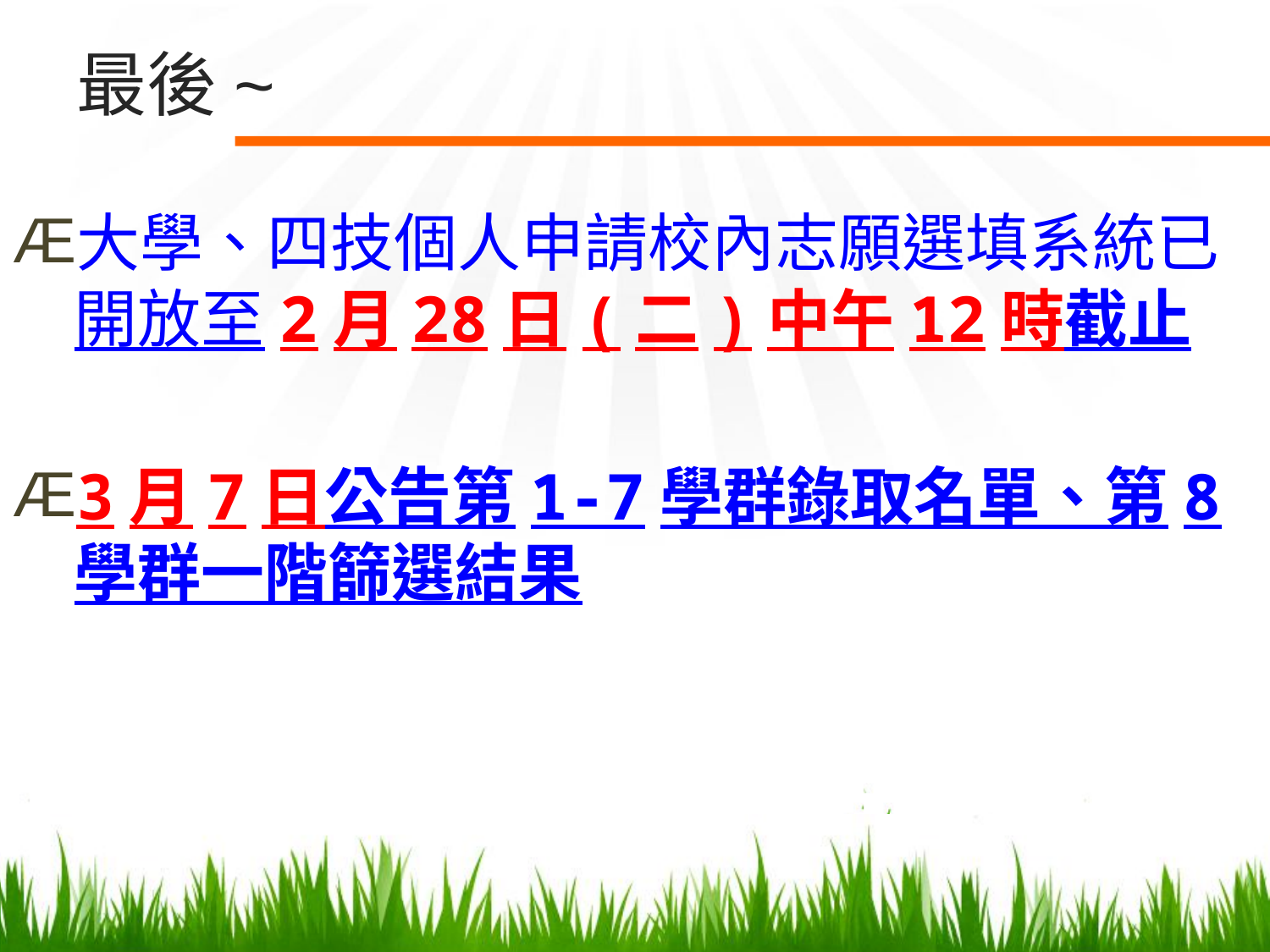

# 最後~
大學、四技個人申請校內志願選填系統已開放至2月28日(二)中午12時截止

3月7日公告第1-7學群錄取名單、第8學群一階篩選結果